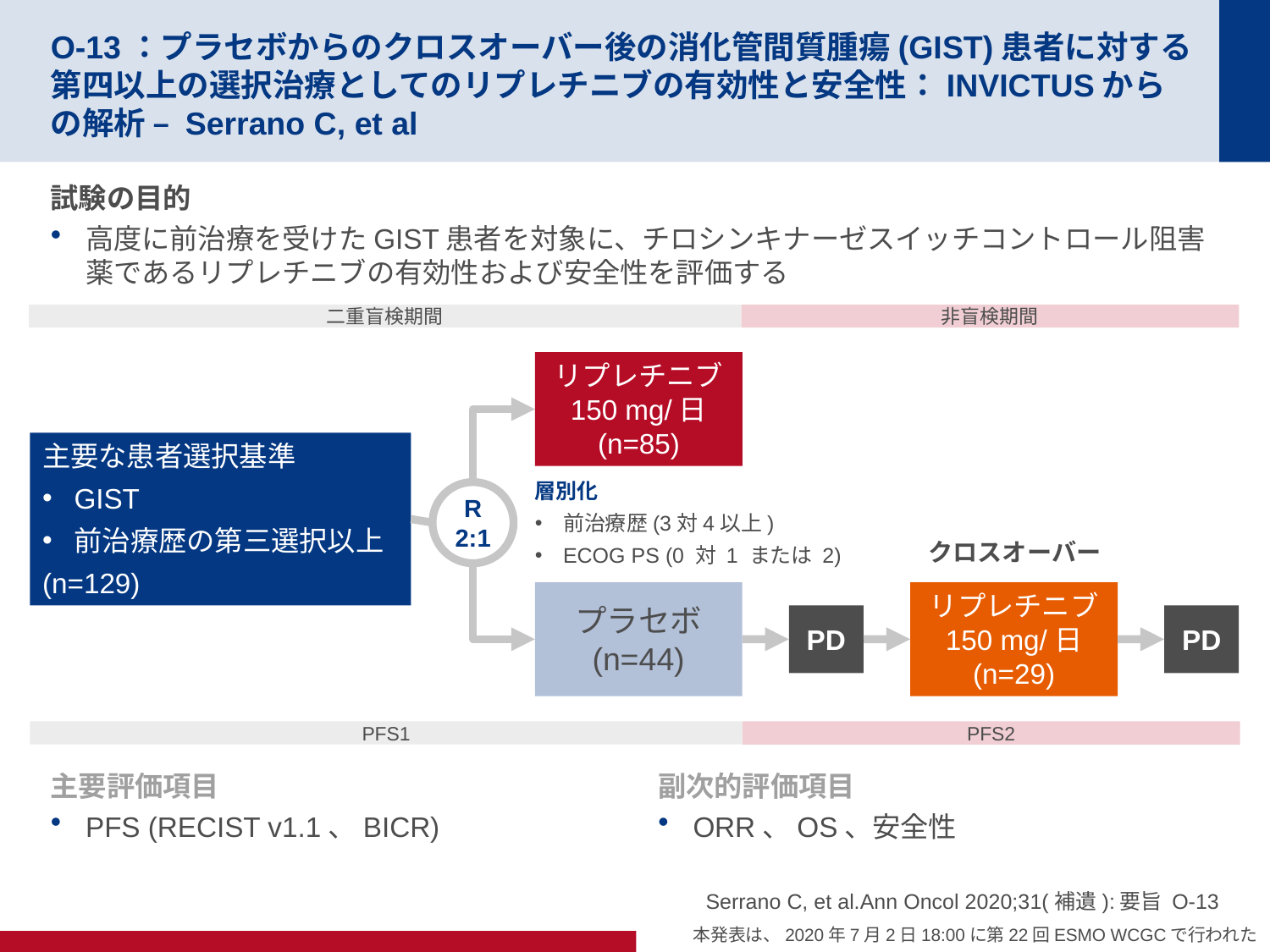

# O-13：プラセボからのクロスオーバー後の消化管間質腫瘍(GIST)患者に対する第四以上の選択治療としてのリプレチニブの有効性と安全性：INVICTUSからの解析 – Serrano C, et al
試験の目的
高度に前治療を受けたGIST患者を対象に、チロシンキナーゼスイッチコントロール阻害薬であるリプレチニブの有効性および安全性を評価する
二重盲検期間
非盲検期間
リプレチニブ
150 mg/日
(n=85)
主要な患者選択基準
GIST
前治療歴の第三選択以上
(n=129)
層別化
前治療歴(3対4以上)
ECOG PS (0 対 1 または 2)
R
2:1
クロスオーバー
プラセボ
(n=44)
リプレチニブ
150 mg/日
(n=29)
PD
PD
PFS1
PFS2
主要評価項目
PFS (RECIST v1.1、BICR)

副次的評価項目
ORR、OS、安全性
Serrano C, et al.Ann Oncol 2020;31(補遺):要旨 O-13
本発表は、2020年7月2日18:00に第22回ESMO WCGCで行われた